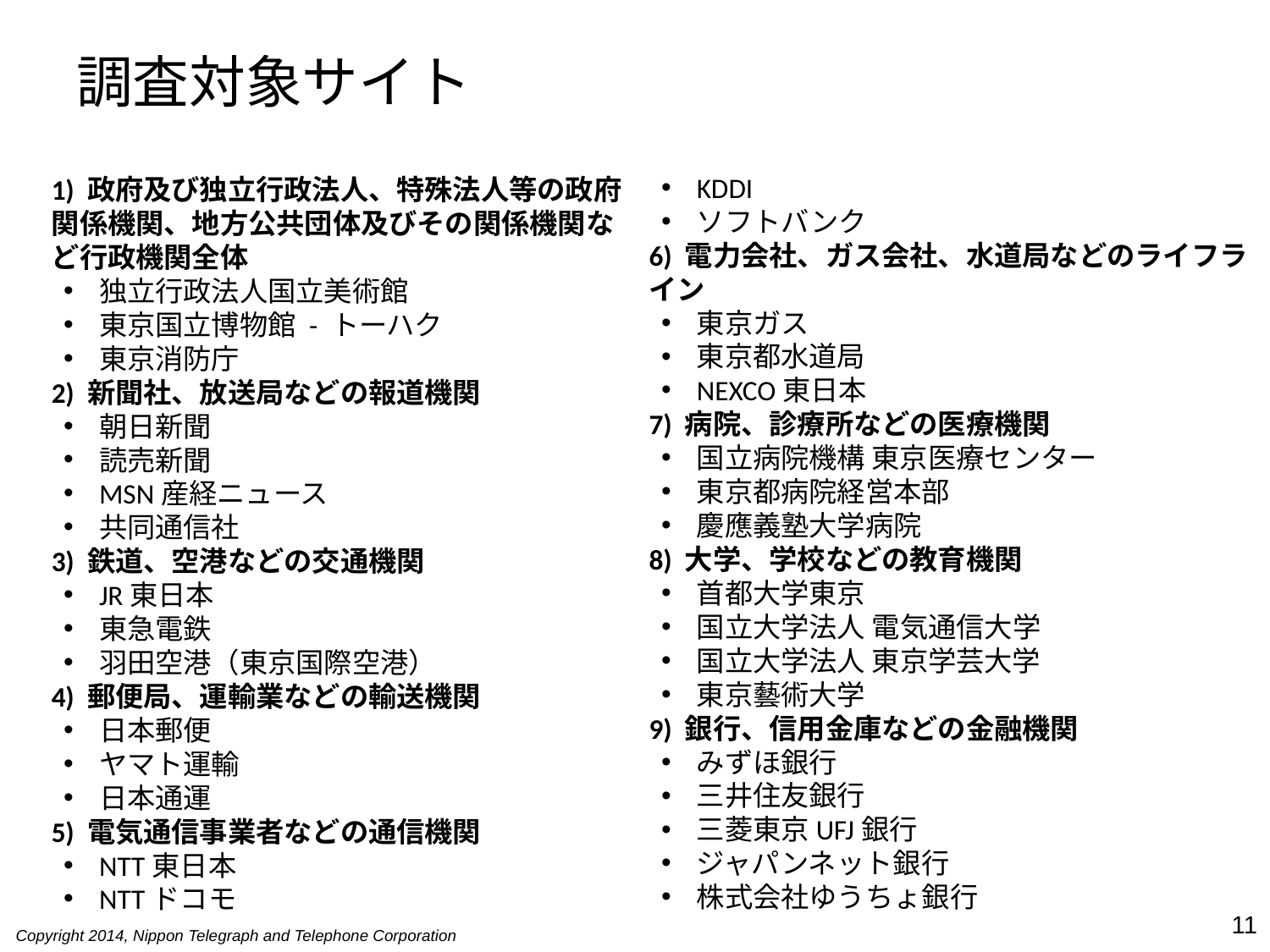

# 調査対象サイト
KDDI
ソフトバンク
6) 電力会社、ガス会社、水道局などのライフライン
東京ガス
東京都水道局
NEXCO東日本
7) 病院、診療所などの医療機関
国立病院機構 東京医療センター
東京都病院経営本部
慶應義塾大学病院
8) 大学、学校などの教育機関
首都大学東京
国立大学法人 電気通信大学
国立大学法人 東京学芸大学
東京藝術大学
9) 銀行、信用金庫などの金融機関
みずほ銀行
三井住友銀行
三菱東京UFJ銀行
ジャパンネット銀行
株式会社ゆうちょ銀行
1) 政府及び独立行政法人、特殊法人等の政府関係機関、地方公共団体及びその関係機関など行政機関全体
独立行政法人国立美術館
東京国立博物館 - トーハク
東京消防庁
2) 新聞社、放送局などの報道機関
朝日新聞
読売新聞
MSN産経ニュース
共同通信社
3) 鉄道、空港などの交通機関
JR東日本
東急電鉄
羽田空港（東京国際空港）
4) 郵便局、運輸業などの輸送機関
日本郵便
ヤマト運輸
日本通運
5) 電気通信事業者などの通信機関
NTT東日本
NTTドコモ

11